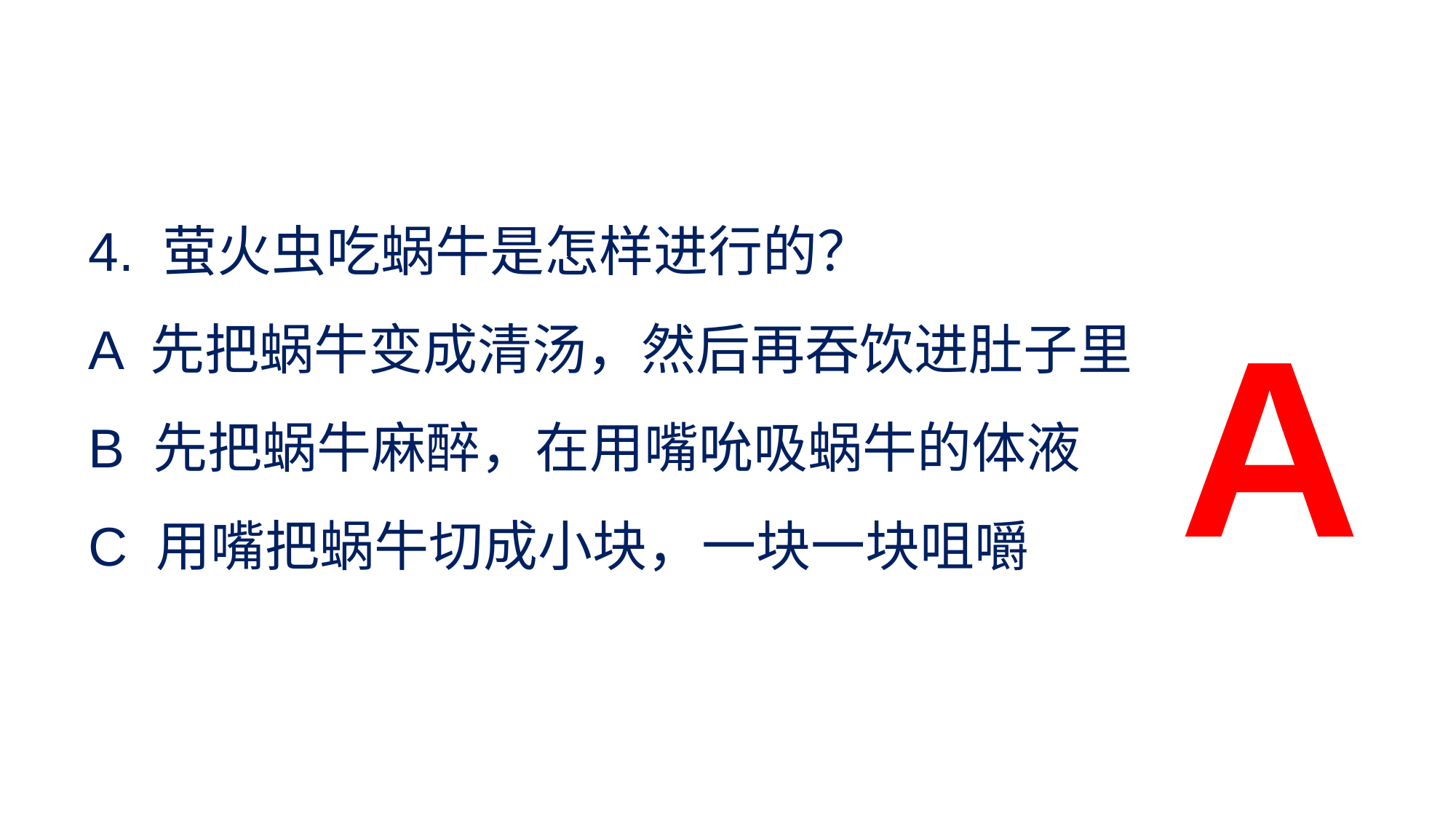

4. 萤火虫吃蜗牛是怎样进行的？
A 先把蜗牛变成清汤，然后再吞饮进肚子里
B 先把蜗牛麻醉，在用嘴吮吸蜗牛的体液
C 用嘴把蜗牛切成小块，一块一块咀嚼
A